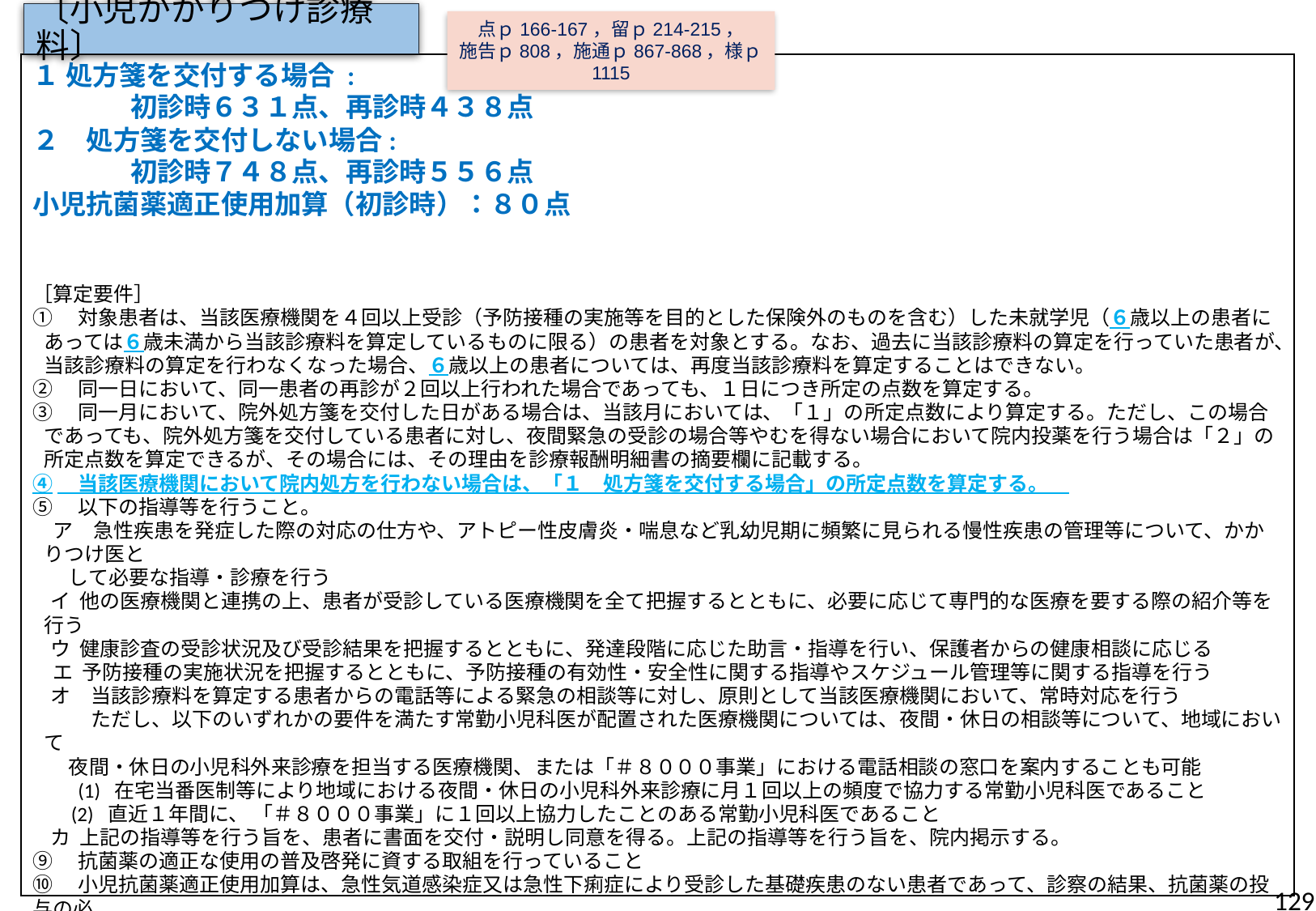

〔小児かかりつけ診療料〕
点ｐ166-167，留ｐ214-215，
施告ｐ808，施通ｐ867-868，様ｐ1115
１ 処方箋を交付する場合 :
               初診時６３１点、再診時４３８点
２　処方箋を交付しない場合:
               初診時７４８点、再診時５５６点
小児抗菌薬適正使用加算（初診時）：８０点

［算定要件］
①　対象患者は、当該医療機関を４回以上受診（予防接種の実施等を目的とした保険外のものを含む）した未就学児（６歳以上の患者にあっては６歳未満から当該診療料を算定しているものに限る）の患者を対象とする。なお、過去に当該診療料の算定を行っていた患者が、当該診療料の算定を行わなくなった場合、６歳以上の患者については、再度当該診療料を算定することはできない。
②　同一日において、同一患者の再診が２回以上行われた場合であっても、１日につき所定の点数を算定する。
③　同一月において、院外処方箋を交付した日がある場合は、当該月においては、「１」の所定点数により算定する。ただし、この場合であっても、院外処方箋を交付している患者に対し、夜間緊急の受診の場合等やむを得ない場合において院内投薬を行う場合は「２」の所定点数を算定できるが、その場合には、その理由を診療報酬明細書の摘要欄に記載する。
④　当該医療機関において院内処方を行わない場合は、「１　処方箋を交付する場合」の所定点数を算定する。
⑤　以下の指導等を行うこと。
　ア　急性疾患を発症した際の対応の仕方や、アトピー性皮膚炎・喘息など乳幼児期に頻繁に見られる慢性疾患の管理等について、かかりつけ医と
       して必要な指導・診療を行う
   イ  他の医療機関と連携の上、患者が受診している医療機関を全て把握するとともに、必要に応じて専門的な医療を要する際の紹介等を行う
   ウ  健康診査の受診状況及び受診結果を把握するとともに、発達段階に応じた助言・指導を行い、保護者からの健康相談に応じる
　エ  予防接種の実施状況を把握するとともに、予防接種の有効性・安全性に関する指導やスケジュール管理等に関する指導を行う
   オ　当該診療料を算定する患者からの電話等による緊急の相談等に対し、原則として当該医療機関において、常時対応を行う
　　    ただし、以下のいずれかの要件を満たす常勤小児科医が配置された医療機関については、夜間・休日の相談等について、地域において
       夜間・休日の小児科外来診療を担当する医療機関、または「＃８０００事業」における電話相談の窓口を案内することも可能
　　(1)  在宅当番医制等により地域における夜間・休日の小児科外来診療に月１回以上の頻度で協力する常勤小児科医であること
　   (2)  直近１年間に、 「＃８０００事業」に１回以上協力したことのある常勤小児科医であること
   カ  上記の指導等を行う旨を、患者に書面を交付・説明し同意を得る。上記の指導等を行う旨を、院内掲示する。
⑨　抗菌薬の適正な使用の普及啓発に資する取組を行っていること
⑩　小児抗菌薬適正使用加算は、急性気道感染症又は急性下痢症により受診した基礎疾患のない患者であって、診察の結果、抗菌薬の投与の必
    要性が認められないため、抗菌薬を使用しないものに対して、療養上必要な指導及び検査結果の説明を行い、文書により説明内容を提供した場
    合に、小児科を担当する専任の医師が診察を行った初診時に、月に１回に限り算定する。なお、インフルエンザウイルス感染の患者又は感染の疑
　 われる患者につ いては算定できない。
129